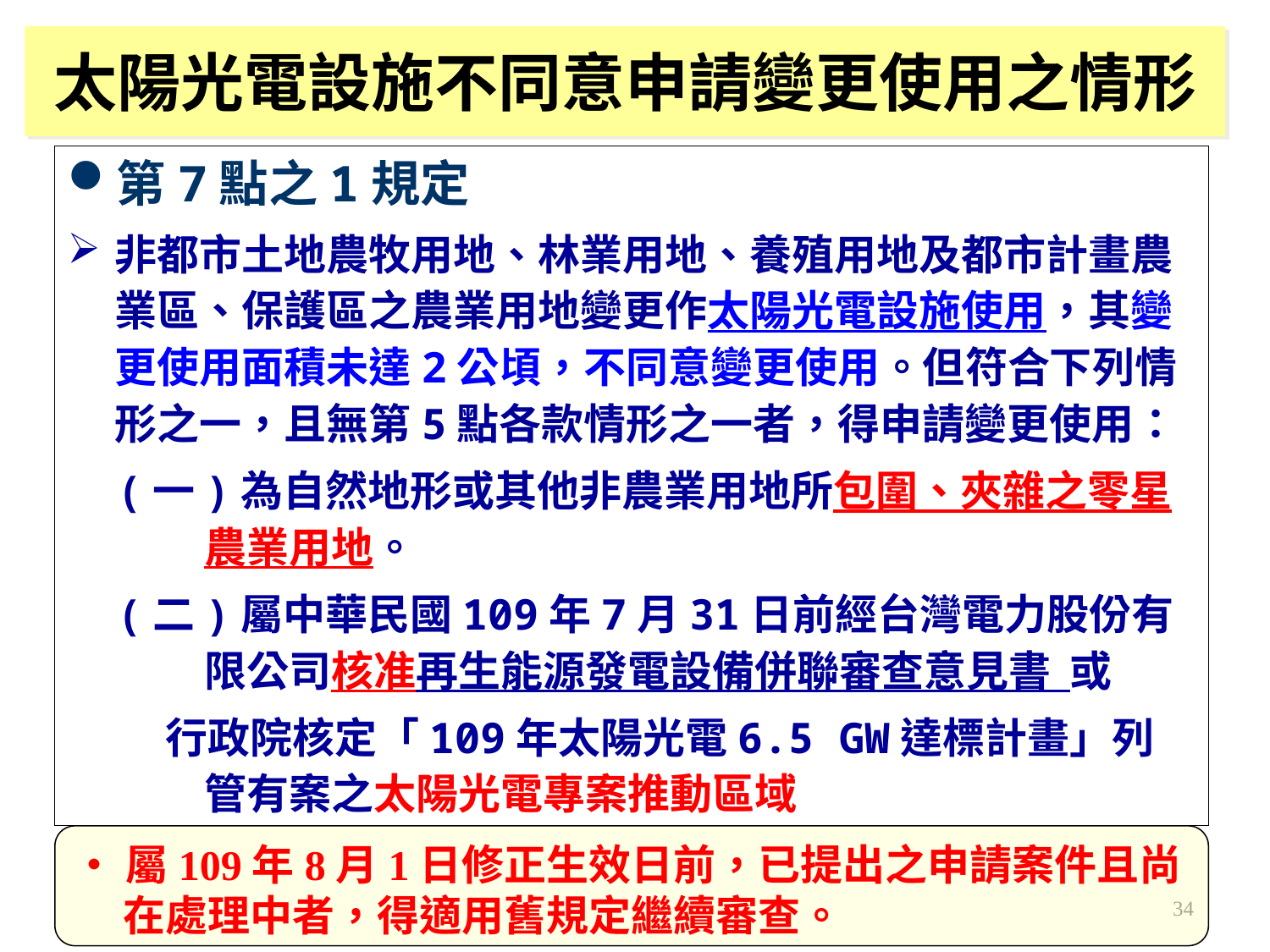

太陽光電設施不同意申請變更使用之情形

第7點之1規定
非都市土地農牧用地、林業用地、養殖用地及都市計畫農業區、保護區之農業用地變更作太陽光電設施使用，其變更使用面積未達2公頃，不同意變更使用。但符合下列情形之一，且無第5點各款情形之一者，得申請變更使用：
(一)為自然地形或其他非農業用地所包圍、夾雜之零星農業用地。
(二)屬中華民國109年7月31日前經台灣電力股份有限公司核准再生能源發電設備併聯審查意見書  或
    行政院核定「109年太陽光電6.5 GW達標計畫」列管有案之太陽光電專案推動區域
‧屬109年8月1日修正生效日前，已提出之申請案件且尚在處理中者，得適用舊規定繼續審查。
34